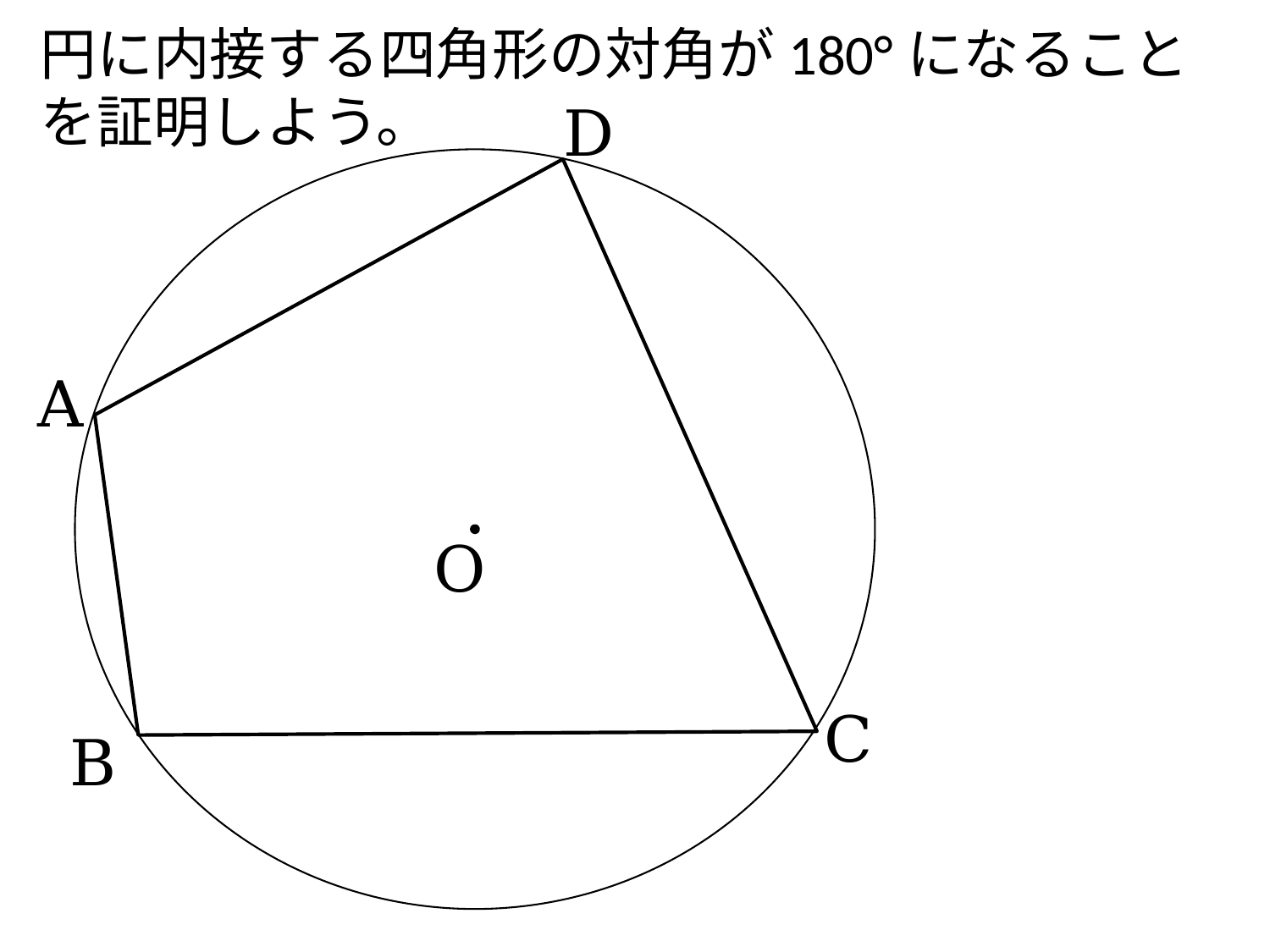

# 円に内接する四角形の対角が180°になることを証明しよう。
D

A
O

C
B